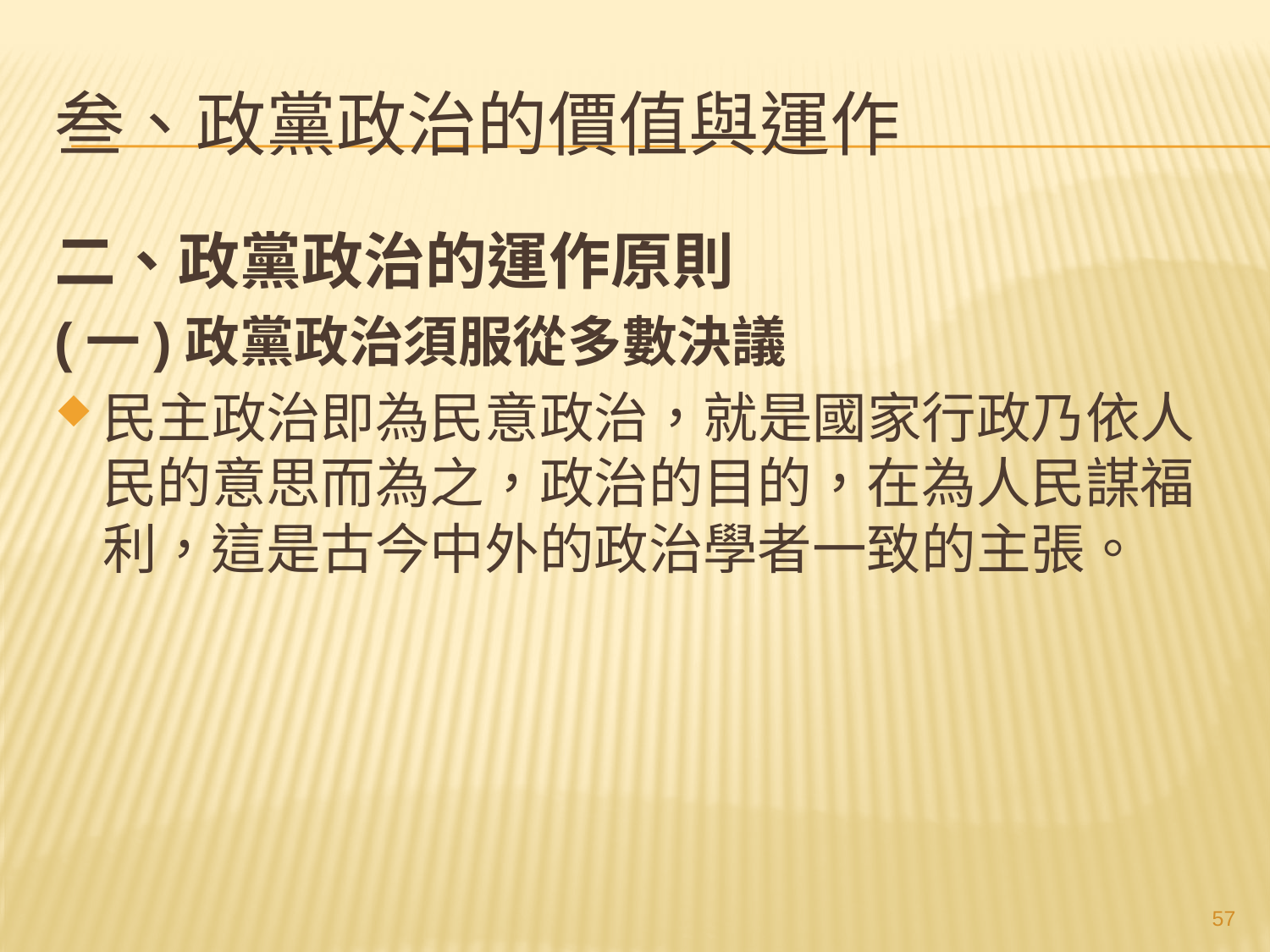

# 叁、政黨政治的價值與運作
二、政黨政治的運作原則
(一)政黨政治須服從多數決議
民主政治即為民意政治，就是國家行政乃依人民的意思而為之，政治的目的，在為人民謀福利，這是古今中外的政治學者一致的主張。
57